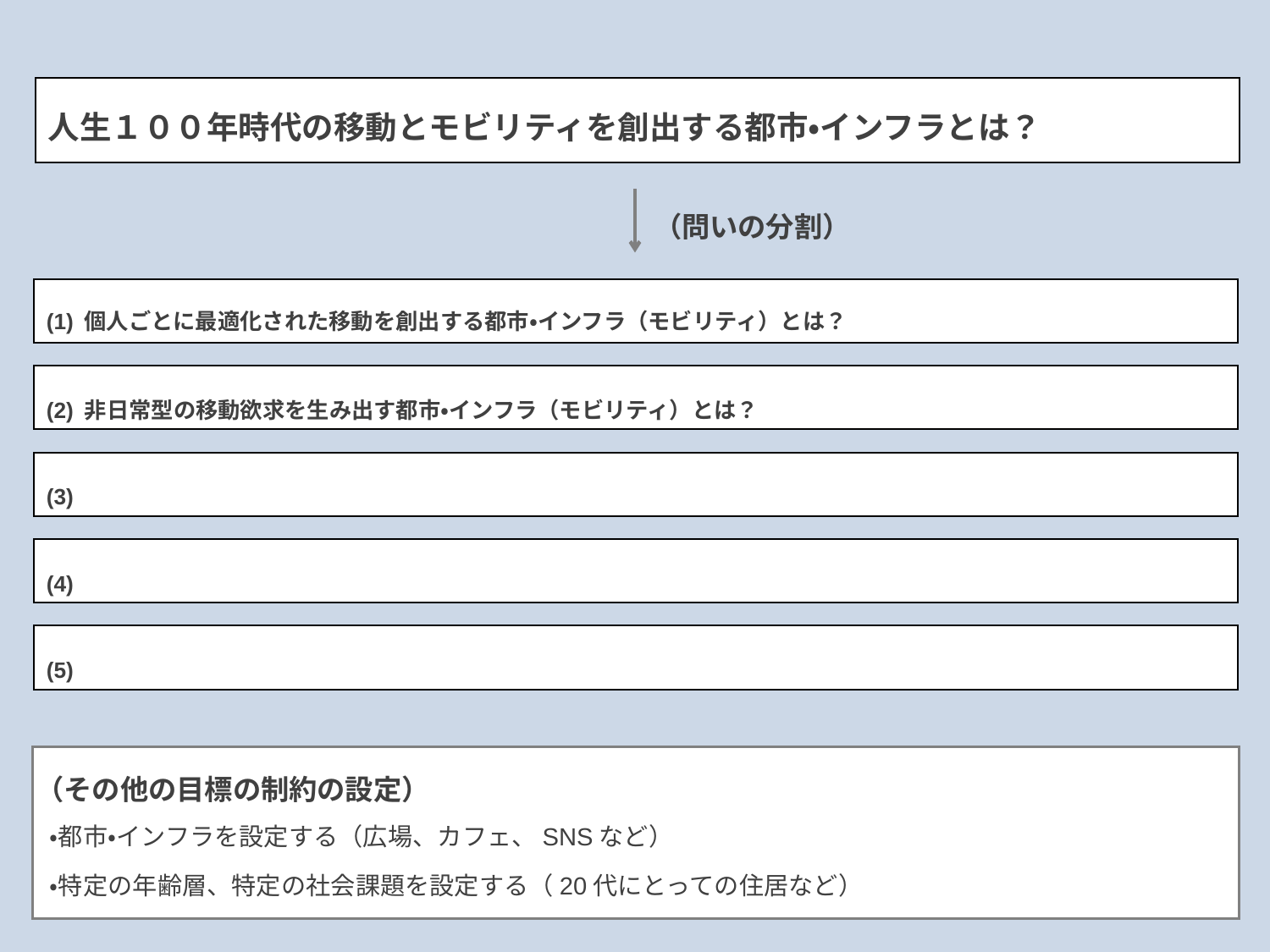

# 人生１００年時代の移動とモビリティを創出する都市・インフラとは？
（問いの分割）
(1) 個人ごとに最適化された移動を創出する都市・インフラ（モビリティ）とは？
(2) 非日常型の移動欲求を生み出す都市・インフラ（モビリティ）とは？
(3)
(4)
(5)
（その他の目標の制約の設定）

・都市・インフラを設定する（広場、カフェ、SNSなど）
・特定の年齢層、特定の社会課題を設定する（20代にとっての住居など）